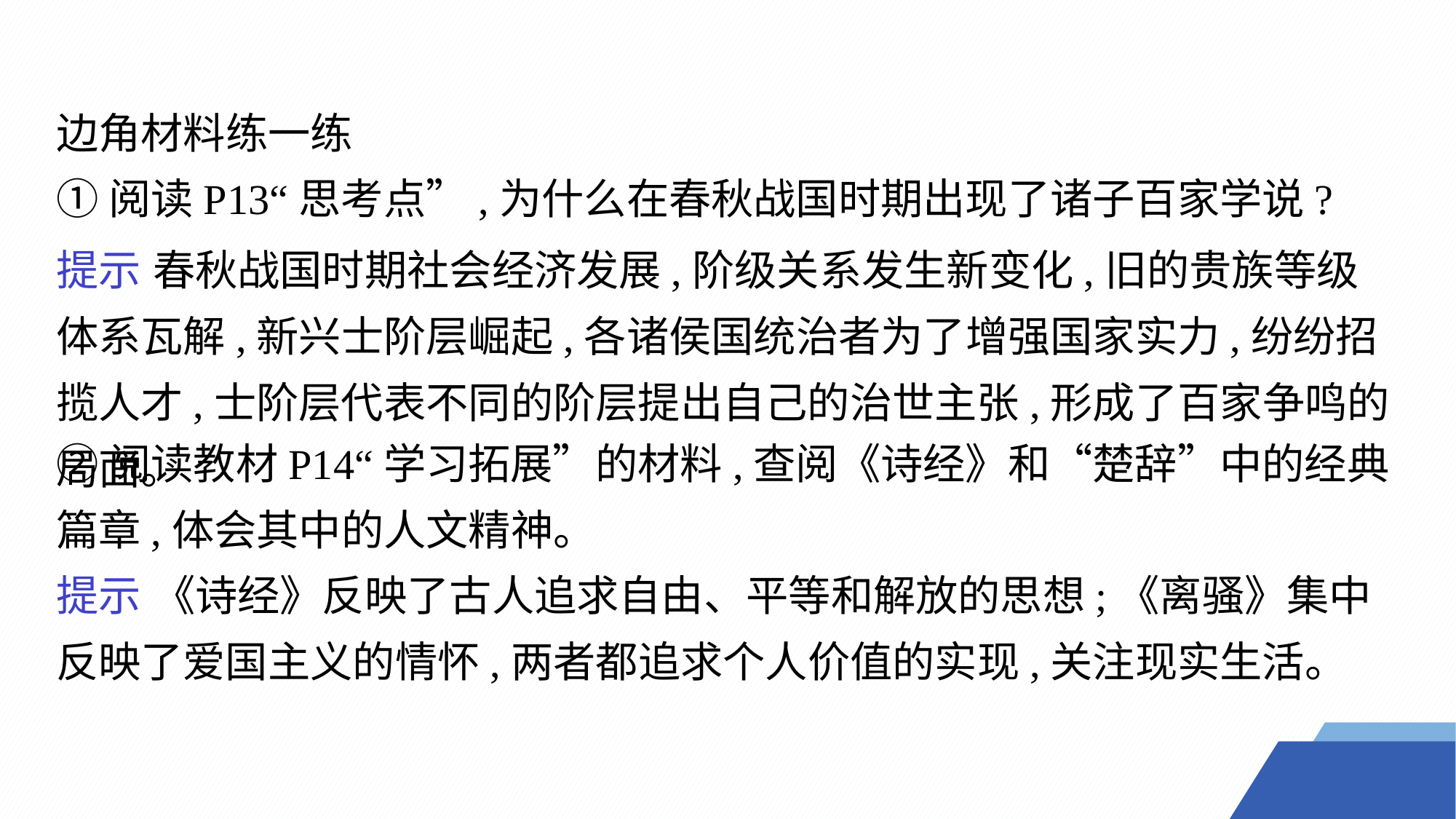

边角材料练一练
①阅读P13“思考点”,为什么在春秋战国时期出现了诸子百家学说?

②阅读教材P14“学习拓展”的材料,查阅《诗经》和“楚辞”中的经典篇章,体会其中的人文精神。
提示 春秋战国时期社会经济发展,阶级关系发生新变化,旧的贵族等级体系瓦解,新兴士阶层崛起,各诸侯国统治者为了增强国家实力,纷纷招揽人才,士阶层代表不同的阶层提出自己的治世主张,形成了百家争鸣的局面。
提示 《诗经》反映了古人追求自由、平等和解放的思想;《离骚》集中反映了爱国主义的情怀,两者都追求个人价值的实现,关注现实生活。